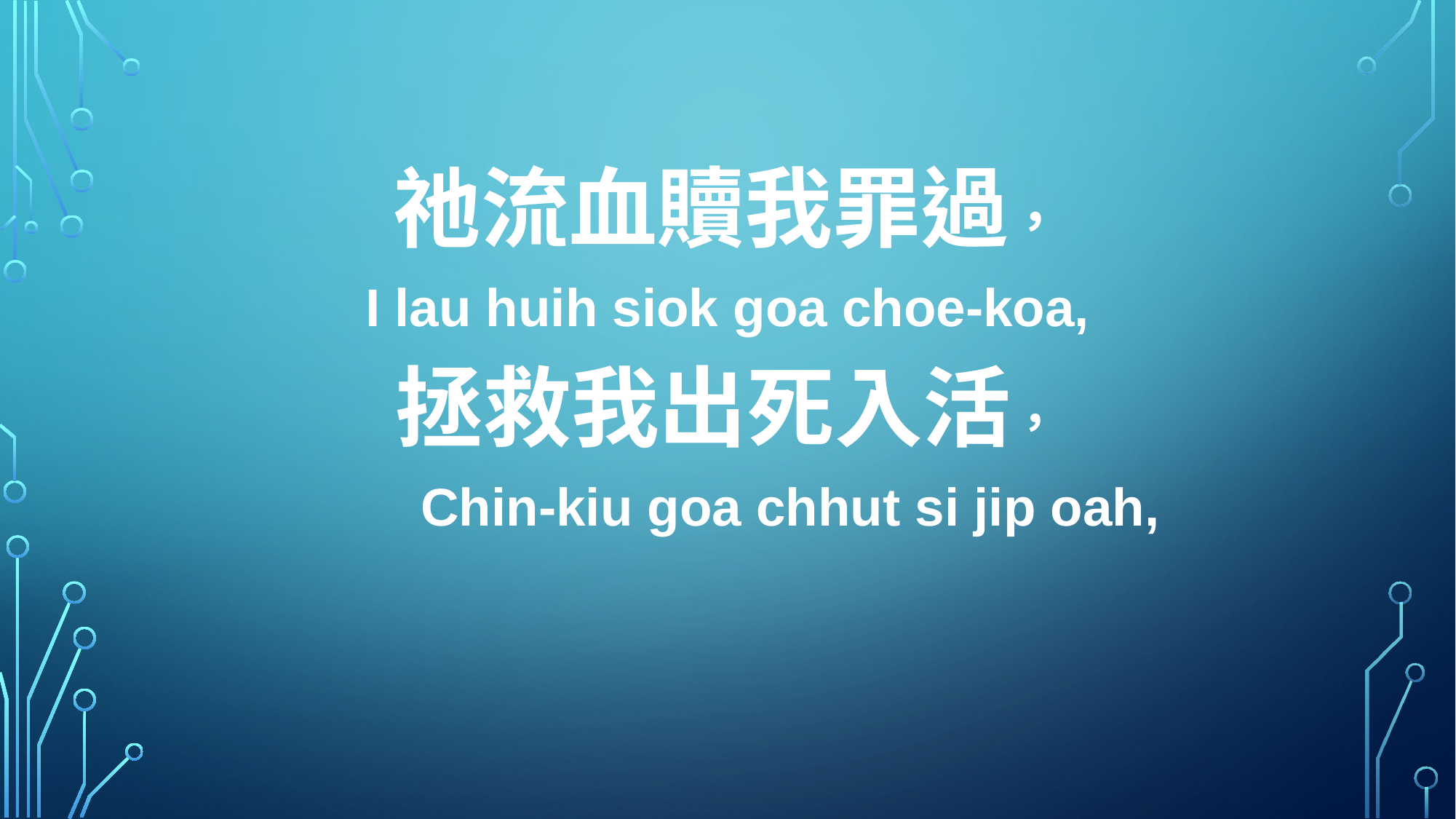

祂流血贖我罪過，
I lau huih siok goa choe-koa,
拯救我出死入活，
          Chin-kiu goa chhut si jip oah,